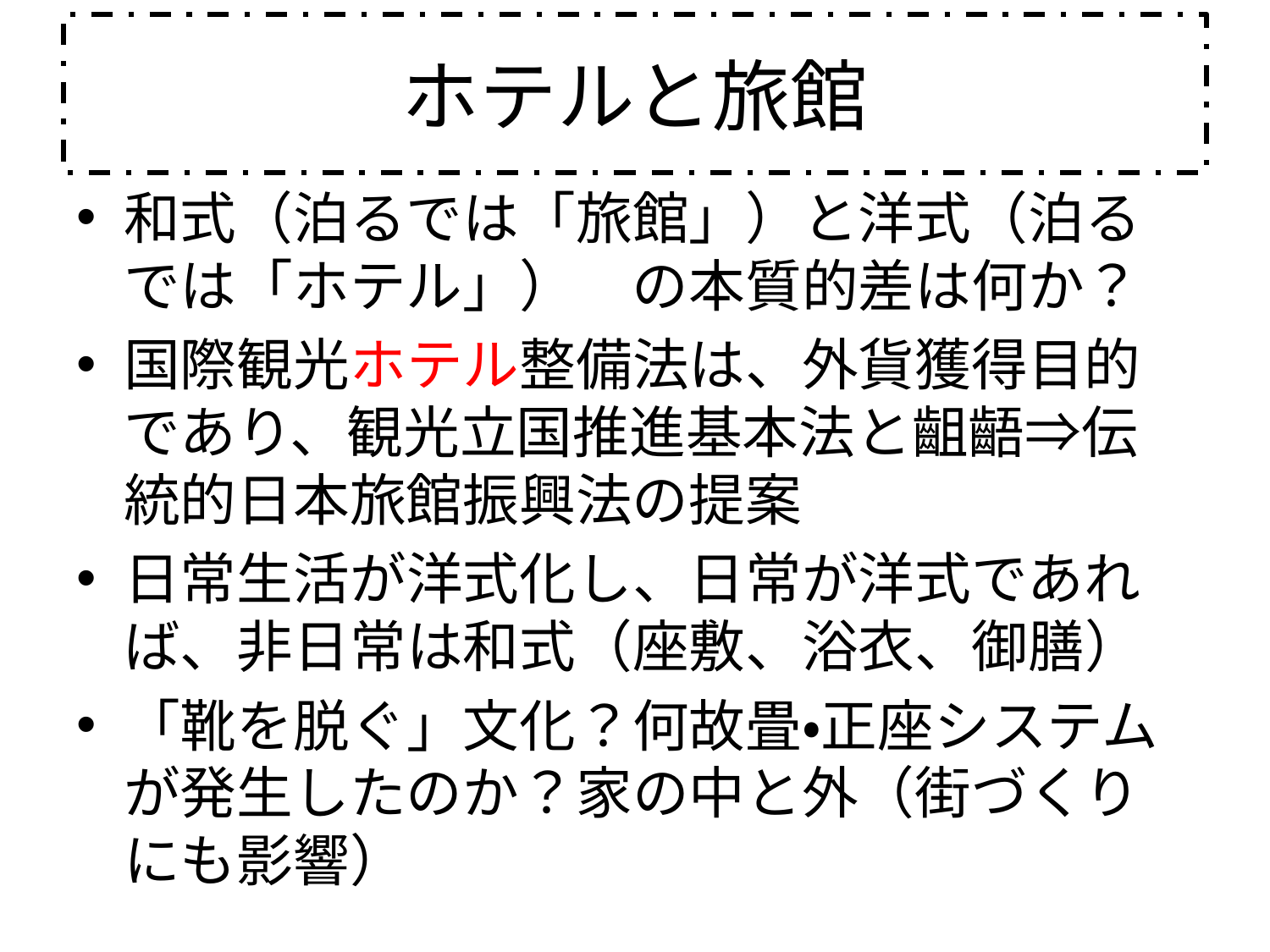

# ホテルと旅館
和式（泊るでは「旅館」）と洋式（泊るでは「ホテル」）　の本質的差は何か？
国際観光ホテル整備法は、外貨獲得目的であり、観光立国推進基本法と齟齬⇒伝統的日本旅館振興法の提案
日常生活が洋式化し、日常が洋式であれば、非日常は和式（座敷、浴衣、御膳）
「靴を脱ぐ」文化？何故畳・正座システムが発生したのか？家の中と外（街づくりにも影響）